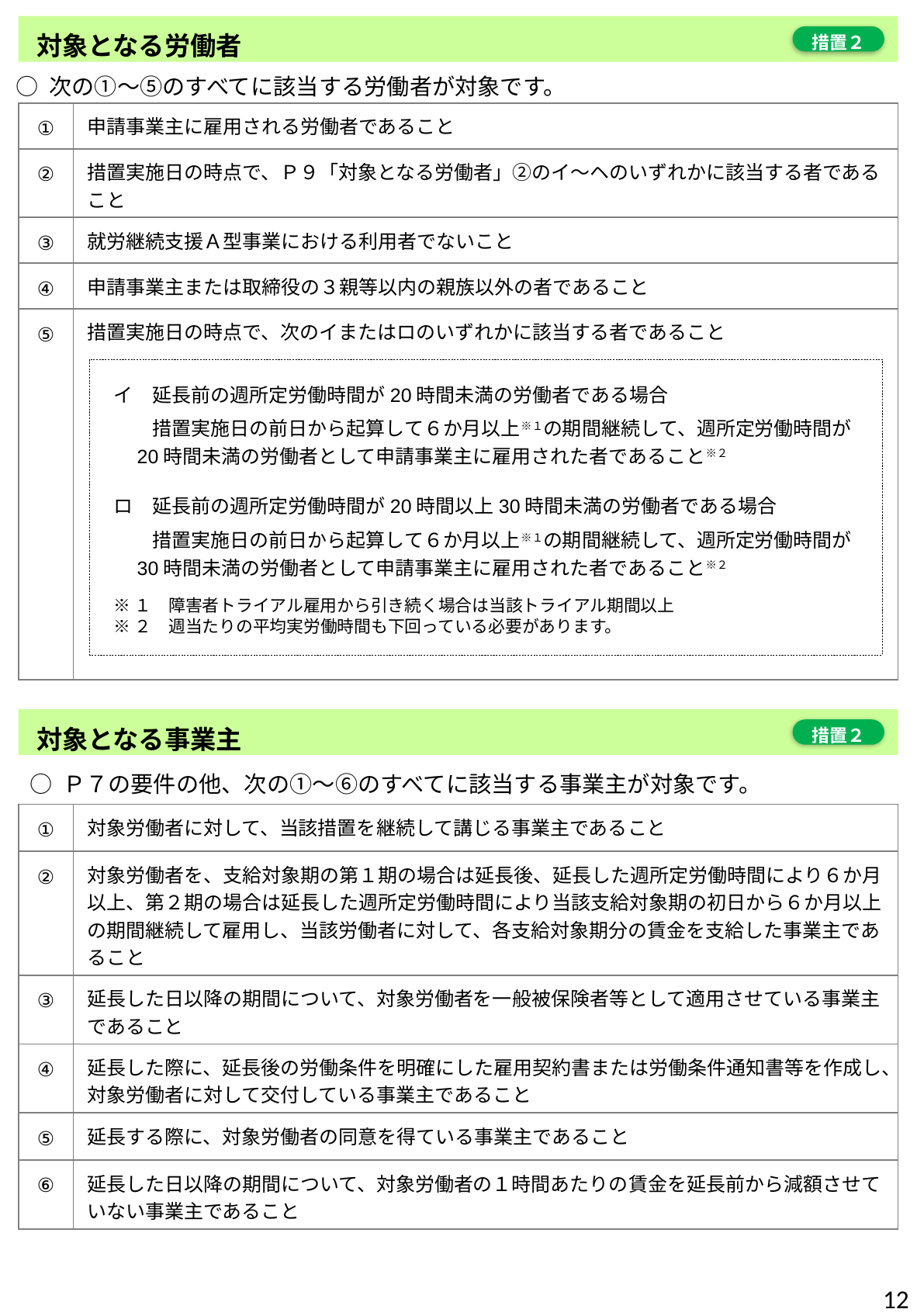

対象となる労働者
措置２
○ 次の①～⑤のすべてに該当する労働者が対象です。
| ① | 申請事業主に雇用される労働者であること |
| --- | --- |
| ② | 措置実施日の時点で、Ｐ９「対象となる労働者」②のイ～ヘのいずれかに該当する者であること |
| ③ | 就労継続支援Ａ型事業における利用者でないこと |
| ④ | 申請事業主または取締役の３親等以内の親族以外の者であること |
| ⑤ | 措置実施日の時点で、次のイまたはロのいずれかに該当する者であること |

イ　延長前の週所定労働時間が20時間未満の労働者である場合
　　措置実施日の前日から起算して６か月以上※１の期間継続して、週所定労働時間が20時間未満の労働者として申請事業主に雇用された者であること※２

ロ　延長前の週所定労働時間が20時間以上30時間未満の労働者である場合
　　措置実施日の前日から起算して６か月以上※１の期間継続して、週所定労働時間が30時間未満の労働者として申請事業主に雇用された者であること※２

※１　障害者トライアル雇用から引き続く場合は当該トライアル期間以上
※２　週当たりの平均実労働時間も下回っている必要があります。

対象となる事業主
措置２
○ Ｐ７の要件の他、次の①～⑥のすべてに該当する事業主が対象です。
| ① | 対象労働者に対して、当該措置を継続して講じる事業主であること |
| --- | --- |
| ② | 対象労働者を、支給対象期の第１期の場合は延長後、延長した週所定労働時間により６か月以上、第２期の場合は延長した週所定労働時間により当該支給対象期の初日から６か月以上の期間継続して雇用し、当該労働者に対して、各支給対象期分の賃金を支給した事業主であること |
| ③ | 延長した日以降の期間について、対象労働者を一般被保険者等として適用させている事業主であること |
| ④ | 延長した際に、延長後の労働条件を明確にした雇用契約書または労働条件通知書等を作成し、対象労働者に対して交付している事業主であること |
| ⑤ | 延長する際に、対象労働者の同意を得ている事業主であること |
| ⑥ | 延長した日以降の期間について、対象労働者の１時間あたりの賃金を延長前から減額させていない事業主であること |
12